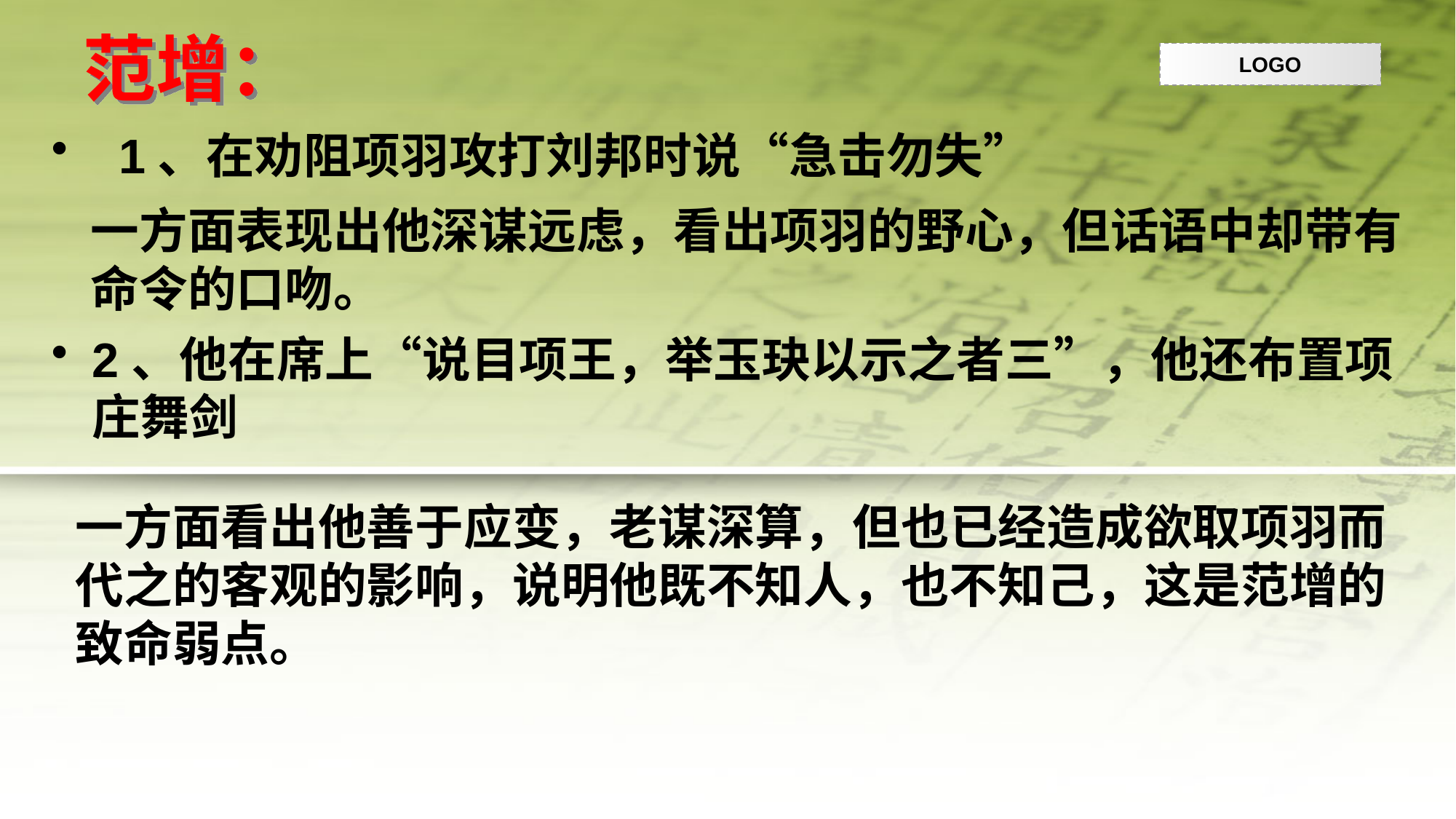

# 范增：
  1、在劝阻项羽攻打刘邦时说“急击勿失”

2、他在席上“说目项王，举玉玦以示之者三”，他还布置项庄舞剑

一方面表现出他深谋远虑，看出项羽的野心，但话语中却带有命令的口吻。
一方面看出他善于应变，老谋深算，但也已经造成欲取项羽而代之的客观的影响，说明他既不知人，也不知己，这是范增的致命弱点。